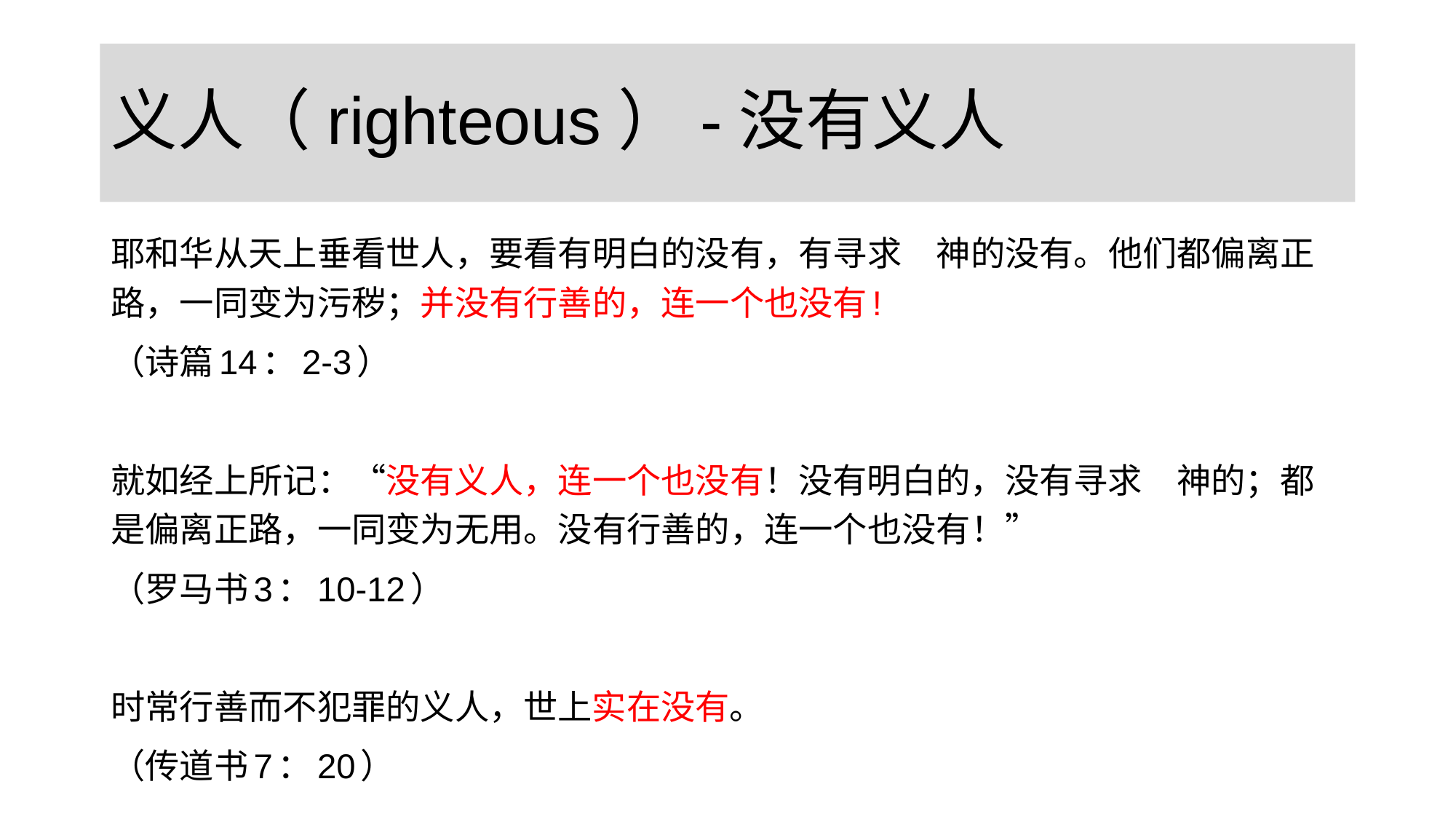

# 义人（righteous）-没有义人
耶和华从天上垂看世人，要看有明白的没有，有寻求　神的没有。他们都偏离正路，一同变为污秽；并没有行善的，连一个也没有!
（诗篇14：2-3）

就如经上所记：“没有义人，连一个也没有！没有明白的，没有寻求　神的；都是偏离正路，一同变为无用。没有行善的，连一个也没有！”
（罗马书3：10-12）

时常行善而不犯罪的义人，世上实在没有。
（传道书7：20）